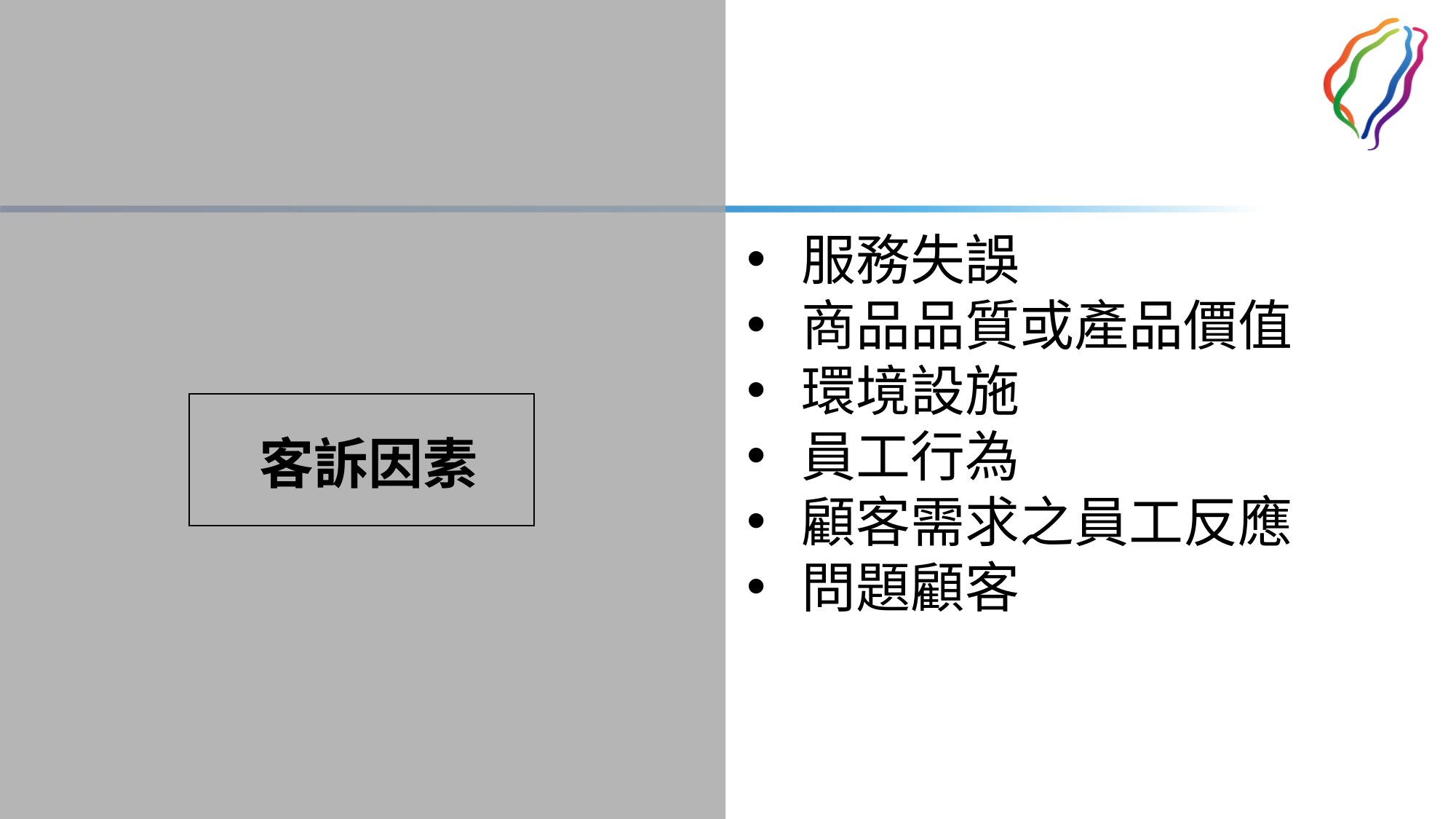

服務失誤
商品品質或產品價值
環境設施
員工行為
顧客需求之員工反應
問題顧客
    客訴因素